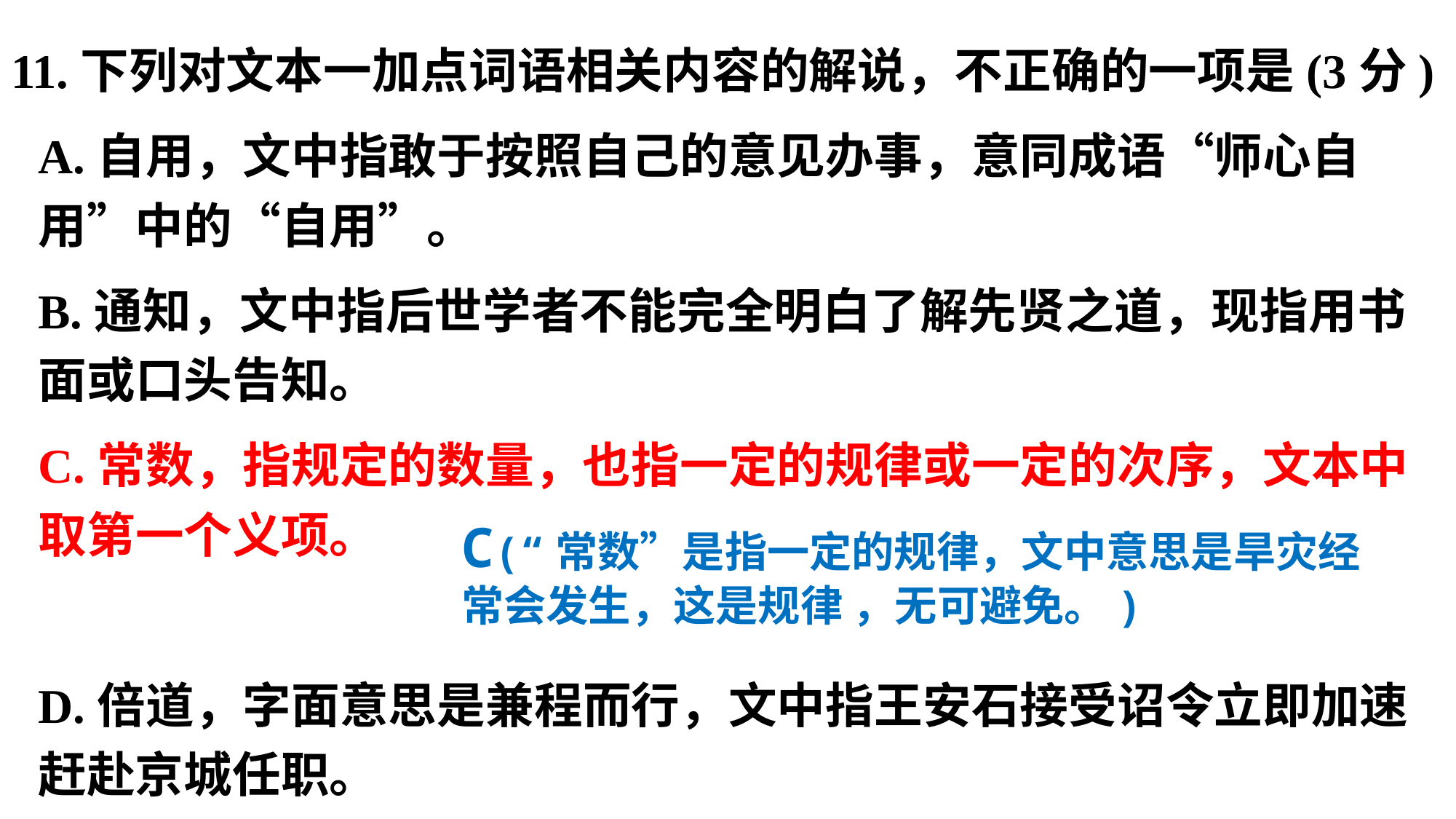

11.下列对文本一加点词语相关内容的解说，不正确的一项是(3分)
A.自用，文中指敢于按照自己的意见办事，意同成语“师心自用”中的“自用”。
B.通知，文中指后世学者不能完全明白了解先贤之道，现指用书面或口头告知。
C.常数，指规定的数量，也指一定的规律或一定的次序，文本中取第一个义项。

D.倍道，字面意思是兼程而行，文中指王安石接受诏令立即加速赶赴京城任职。
C(“常数”是指一定的规律，文中意思是旱灾经常会发生，这是规律 ，无可避免。)